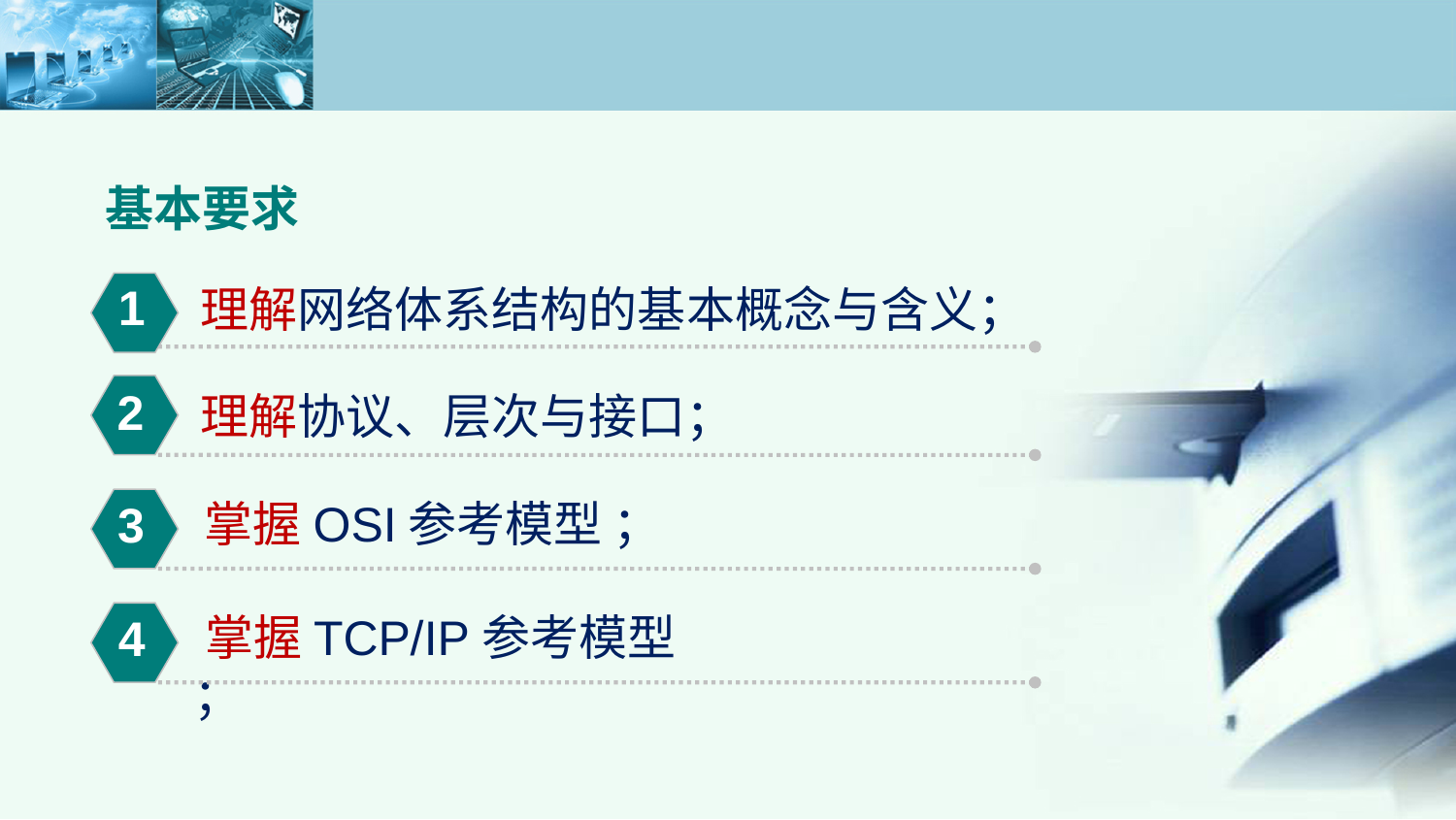

基本要求
1

2

3

4

 理解网络体系结构的基本概念与含义；
 理解协议、层次与接口；
 掌握OSI参考模型 ；
 掌握TCP/IP参考模型 ；